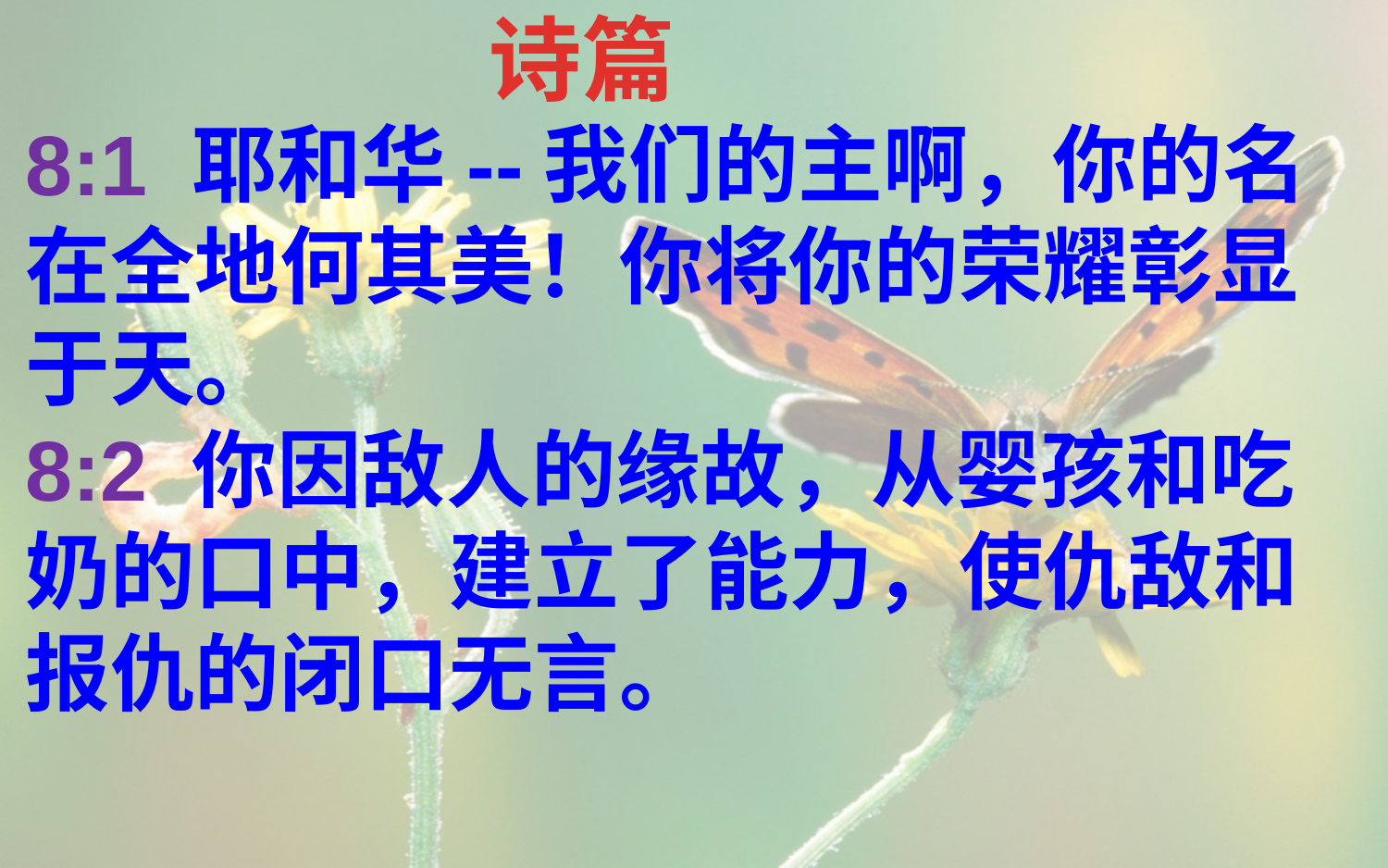

诗篇
8:1 耶和华--我们的主啊，你的名在全地何其美！你将你的荣耀彰显于天。
8:2 你因敌人的缘故，从婴孩和吃奶的口中，建立了能力，使仇敌和报仇的闭口无言。